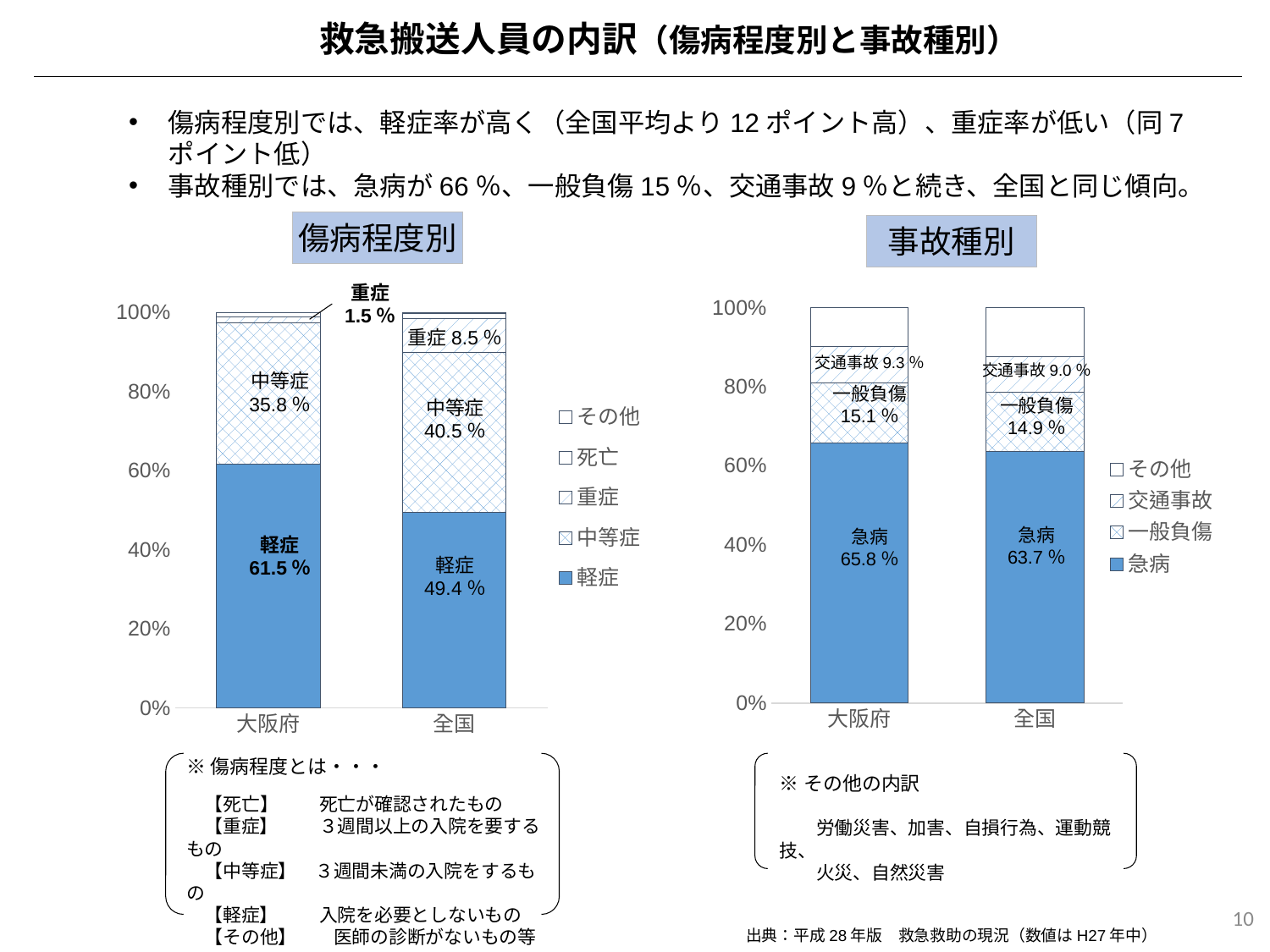

救急搬送人員の内訳（傷病程度別と事故種別）
傷病程度別では、軽症率が高く（全国平均より12ポイント高）、重症率が低い（同7ポイント低）
事故種別では、急病が66％、一般負傷15％、交通事故9％と続き、全国と同じ傾向。
傷病程度別
事故種別
重症
1.5％

### Chart

| Category | 急病 | 一般負傷 | 交通事故 | その他 |
|---|---|---|---|---|
| 大阪府 | 313568.0 | 72081.0 | 44138.0 | 46539.0 |
| 全国 | 3491374.0 | 817931.0 | 490797.0 | 678268.0 |

### Chart

| Category | 軽症 | 中等症 | 重症 | 死亡 | その他 |
|---|---|---|---|---|---|
| 大阪府 | 293155.0 | 170306.0 | 7094.0 | 5696.0 | 75.0 |
| 全国 | 2705974.0 | 2220029.0 | 465457.0 | 76255.0 | 10655.0 |
重症8.5％
交通事故9.3％
交通事故9.0％
中等症
35.8％
一般負傷
15.1％
一般負傷
14.9％
中等症
40.5％
急病
63.7％
急病
65.8％
軽症
61.5％
軽症
49.4％
※傷病程度とは・・・

　【死亡】　　 死亡が確認されたもの
　【重症】　　 ３週間以上の入院を要するもの
　【中等症】　３週間未満の入院をするもの
　【軽症】　　 入院を必要としないもの
　【その他】　　医師の診断がないもの等

※その他の内訳

　　労働災害、加害、自損行為、運動競技、
　　火災、自然災害
10
出典：平成28年版　救急救助の現況（数値はH27年中）